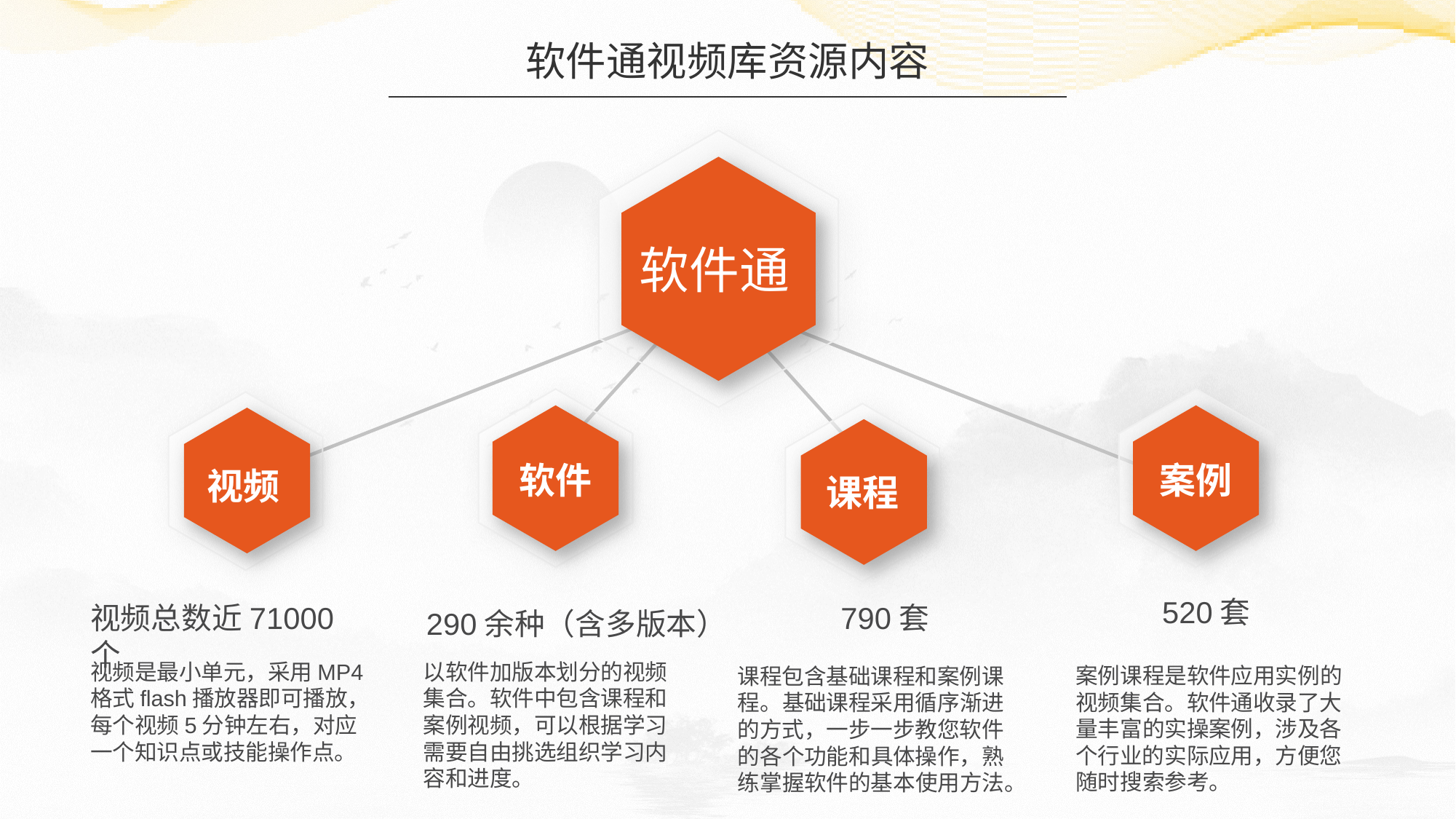

软件通视频库资源内容

软件通

软件

案例

视频

课程
520套
790套
视频总数近71000个
290余种（含多版本）
视频是最小单元，采用MP4格式flash播放器即可播放，每个视频5分钟左右，对应一个知识点或技能操作点。
以软件加版本划分的视频集合。软件中包含课程和案例视频，可以根据学习需要自由挑选组织学习内容和进度。
案例课程是软件应用实例的视频集合。软件通收录了大量丰富的实操案例，涉及各个行业的实际应用，方便您随时搜索参考。

课程包含基础课程和案例课程。基础课程采用循序渐进的方式，一步一步教您软件的各个功能和具体操作，熟练掌握软件的基本使用方法。
49